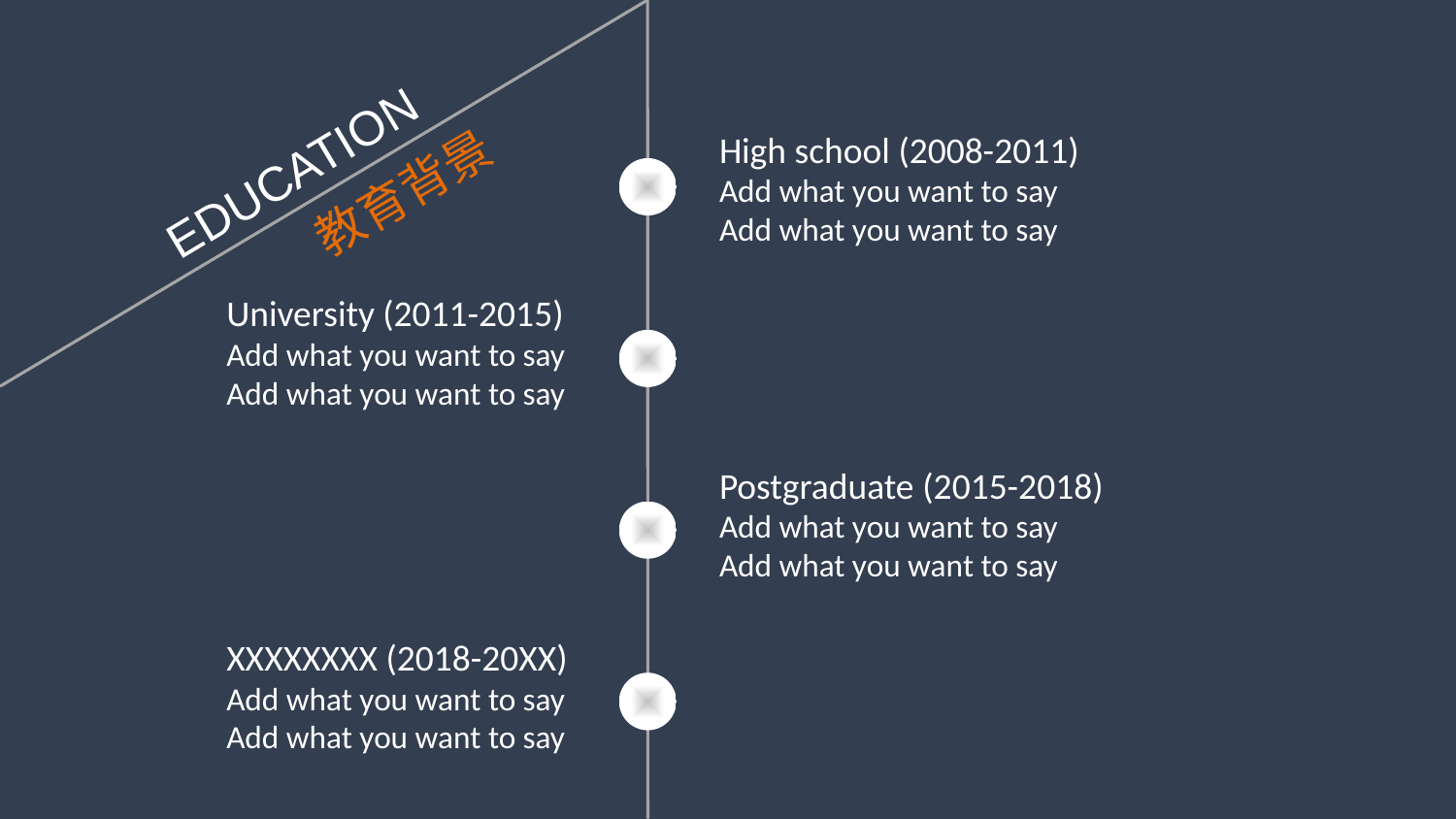

EDUCATION
High school (2008-2011)
Add what you want to say
Add what you want to say
教育背景

University (2011-2015)
Add what you want to say
Add what you want to say

Postgraduate (2015-2018)
Add what you want to say
Add what you want to say

XXXXXXXX (2018-20XX)
Add what you want to say
Add what you want to say